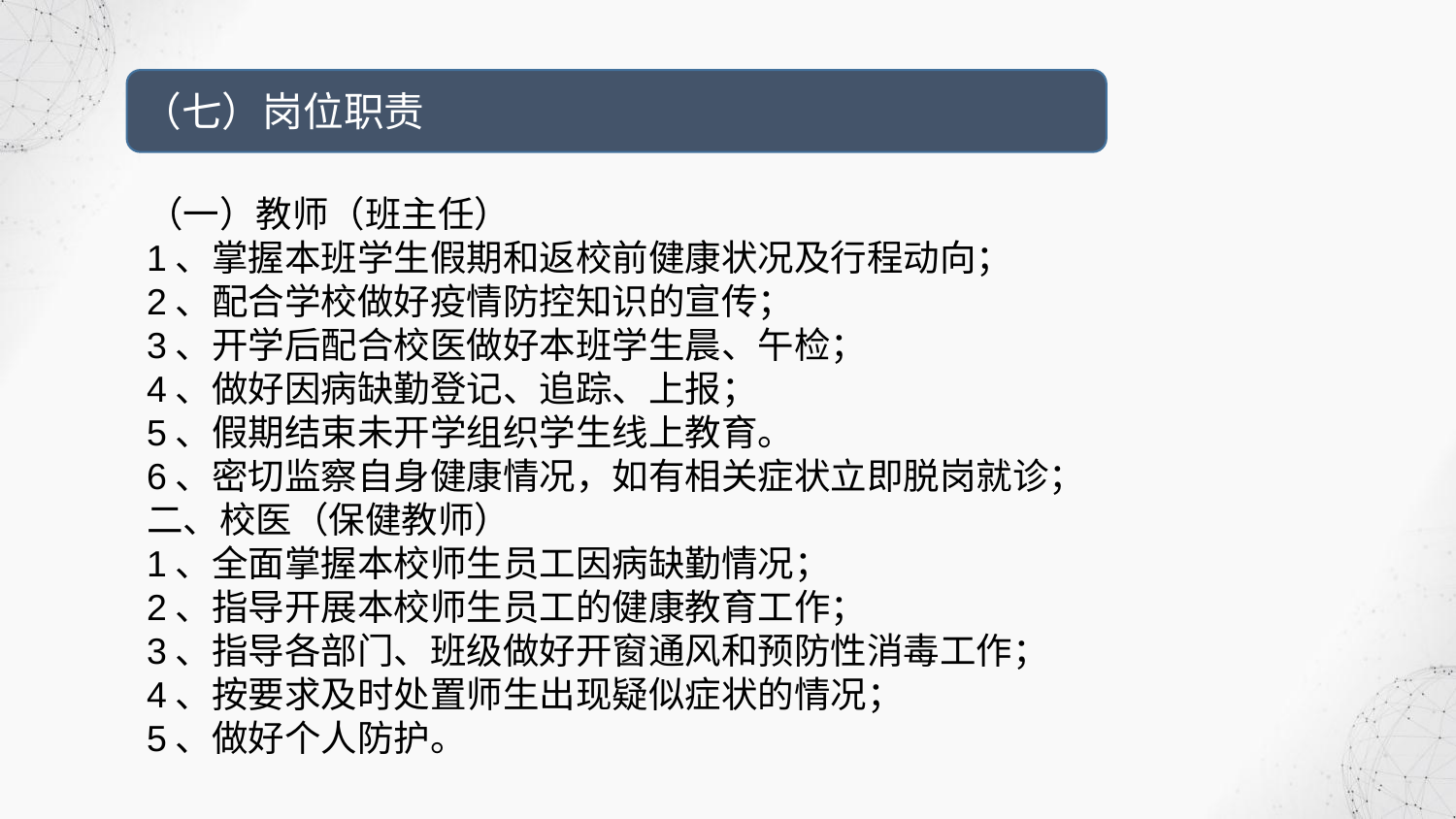

（七）岗位职责
（一）教师（班主任）
1、掌握本班学生假期和返校前健康状况及行程动向；
2、配合学校做好疫情防控知识的宣传；
3、开学后配合校医做好本班学生晨、午检；
4、做好因病缺勤登记、追踪、上报；
5、假期结束未开学组织学生线上教育。
6、密切监察自身健康情况，如有相关症状立即脱岗就诊；
二、校医（保健教师）
1、全面掌握本校师生员工因病缺勤情况；
2、指导开展本校师生员工的健康教育工作；
3、指导各部门、班级做好开窗通风和预防性消毒工作；
4、按要求及时处置师生出现疑似症状的情况；
5、做好个人防护。